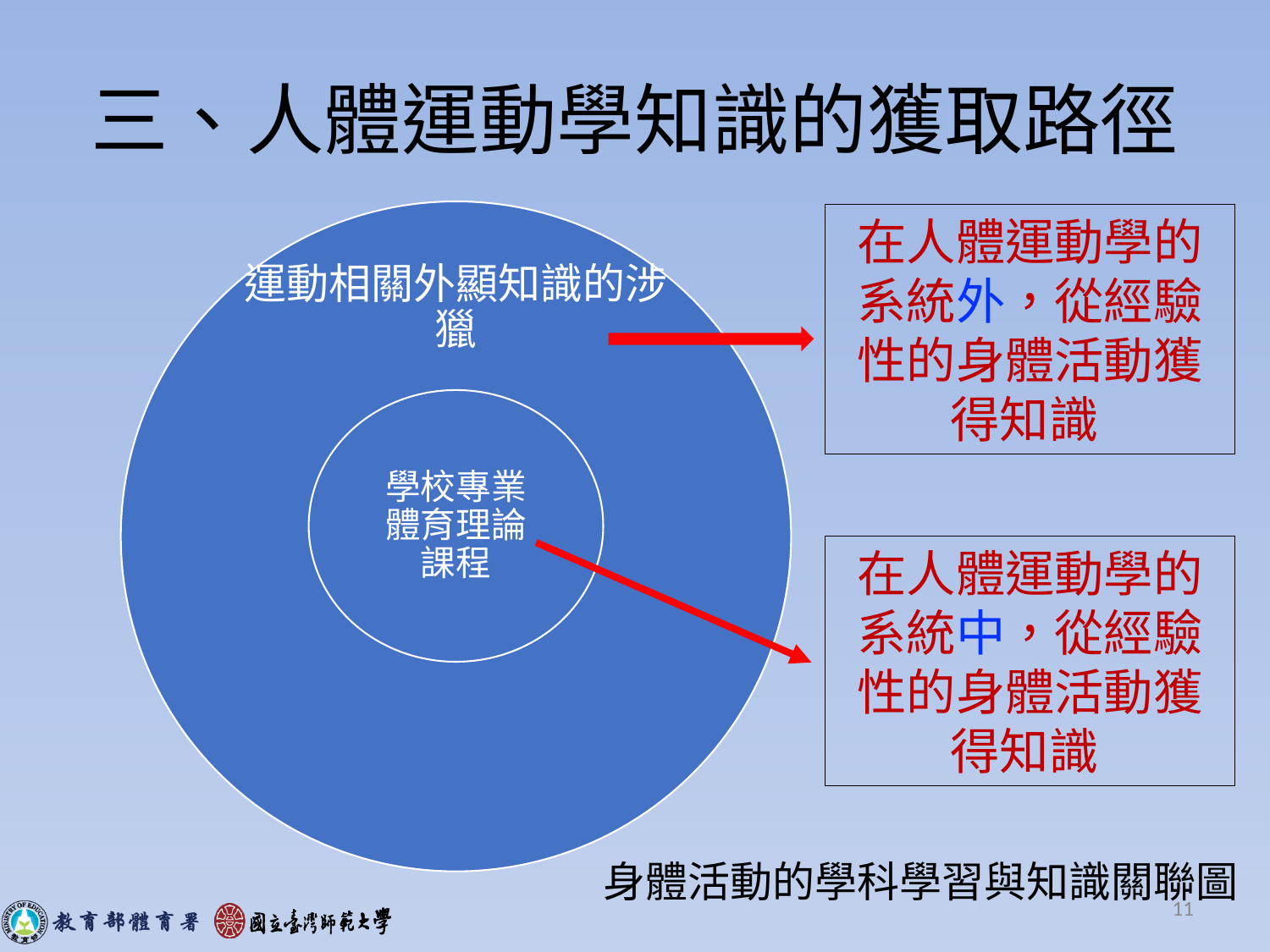

# 三、人體運動學知識的獲取路徑
運動相關外顯知識的涉獵
學校專業體育理論課程
在人體運動學的系統外，從經驗性的身體活動獲得知識

在人體運動學的系統中，從經驗性的身體活動獲得知識
身體活動的學科學習與知識關聯圖
11